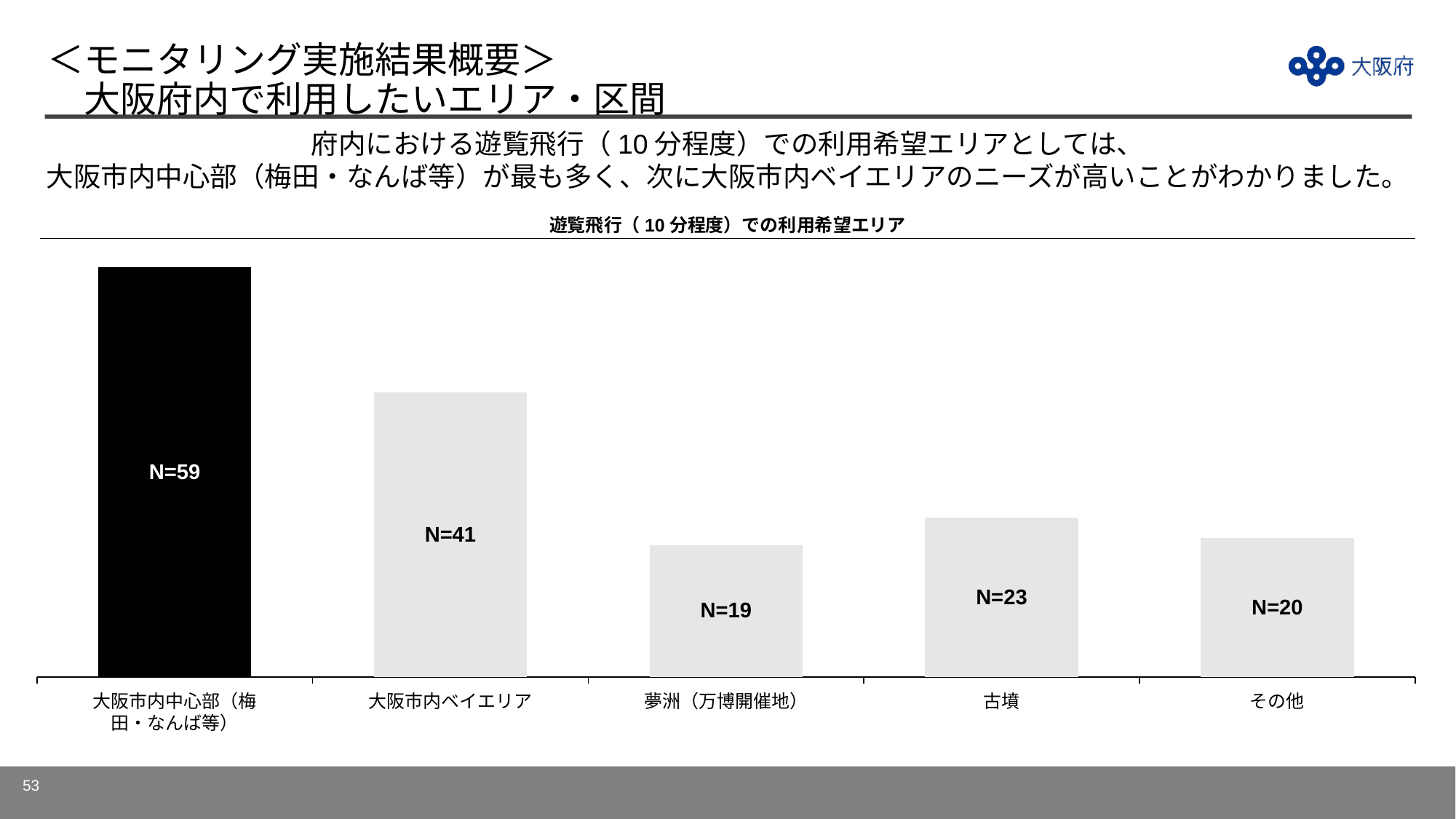

# ＜モニタリング実施結果概要＞ 　大阪府内で利用したいエリア・区間
府内における遊覧飛行（10分程度）での利用希望エリアとしては、
大阪市内中心部（梅田・なんば等）が最も多く、次に大阪市内ベイエリアのニーズが高いことがわかりました。
遊覧飛行（10分程度）での利用希望エリア

### Chart

| Category |  |
|---|---|
N=59
N=41
N=23
N=20
N=19
大阪市内中心部（梅田・なんば等）
大阪市内ベイエリア
夢洲（万博開催地）
古墳
その他